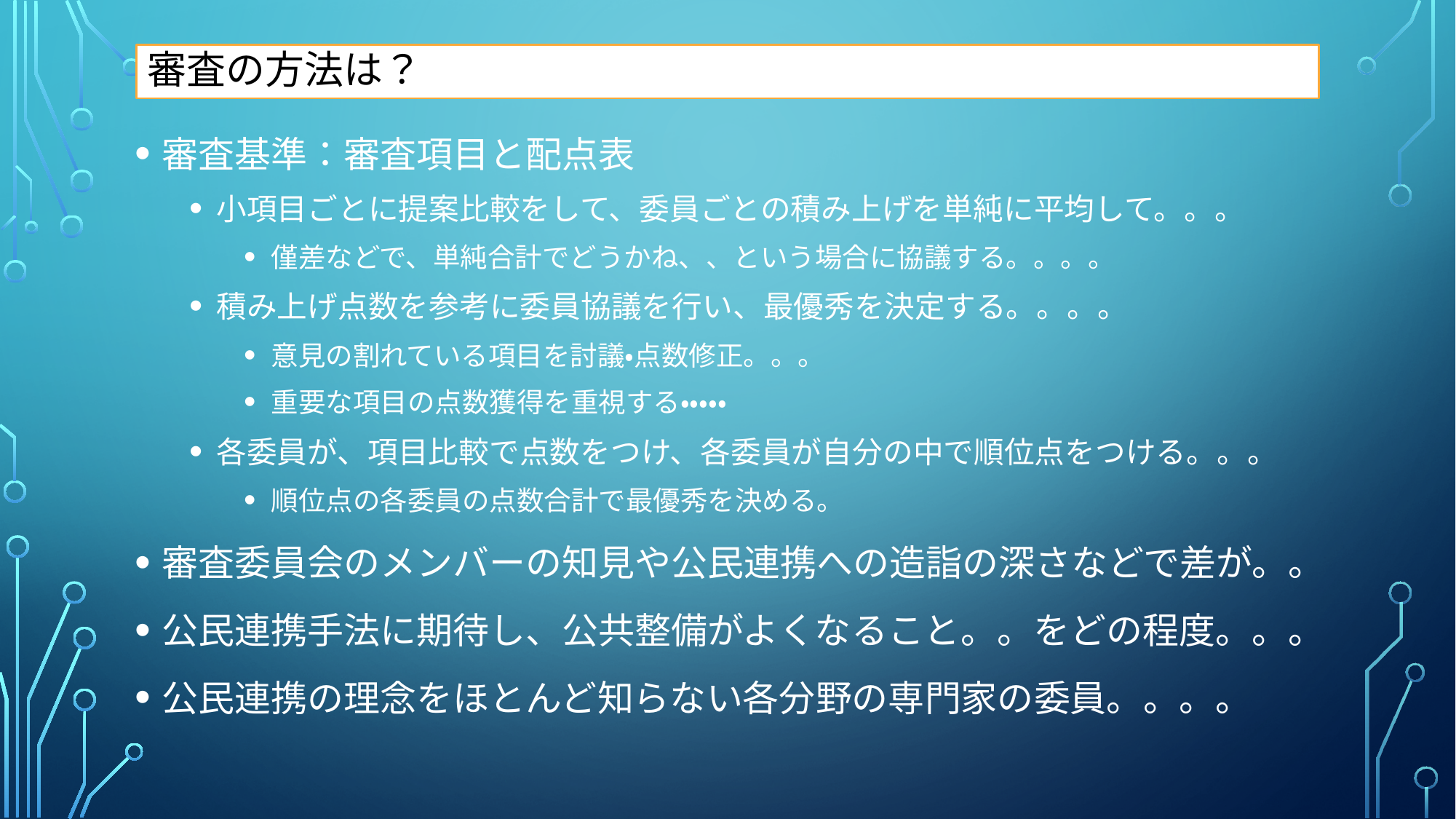

# 審査の方法は？
審査基準：審査項目と配点表
小項目ごとに提案比較をして、委員ごとの積み上げを単純に平均して。。。
僅差などで、単純合計でどうかね、、という場合に協議する。。。。
積み上げ点数を参考に委員協議を行い、最優秀を決定する。。。。
意見の割れている項目を討議・点数修正。。。
重要な項目の点数獲得を重視する・・・・・
各委員が、項目比較で点数をつけ、各委員が自分の中で順位点をつける。。。
順位点の各委員の点数合計で最優秀を決める。
審査委員会のメンバーの知見や公民連携への造詣の深さなどで差が。。
公民連携手法に期待し、公共整備がよくなること。。をどの程度。。。
公民連携の理念をほとんど知らない各分野の専門家の委員。。。。